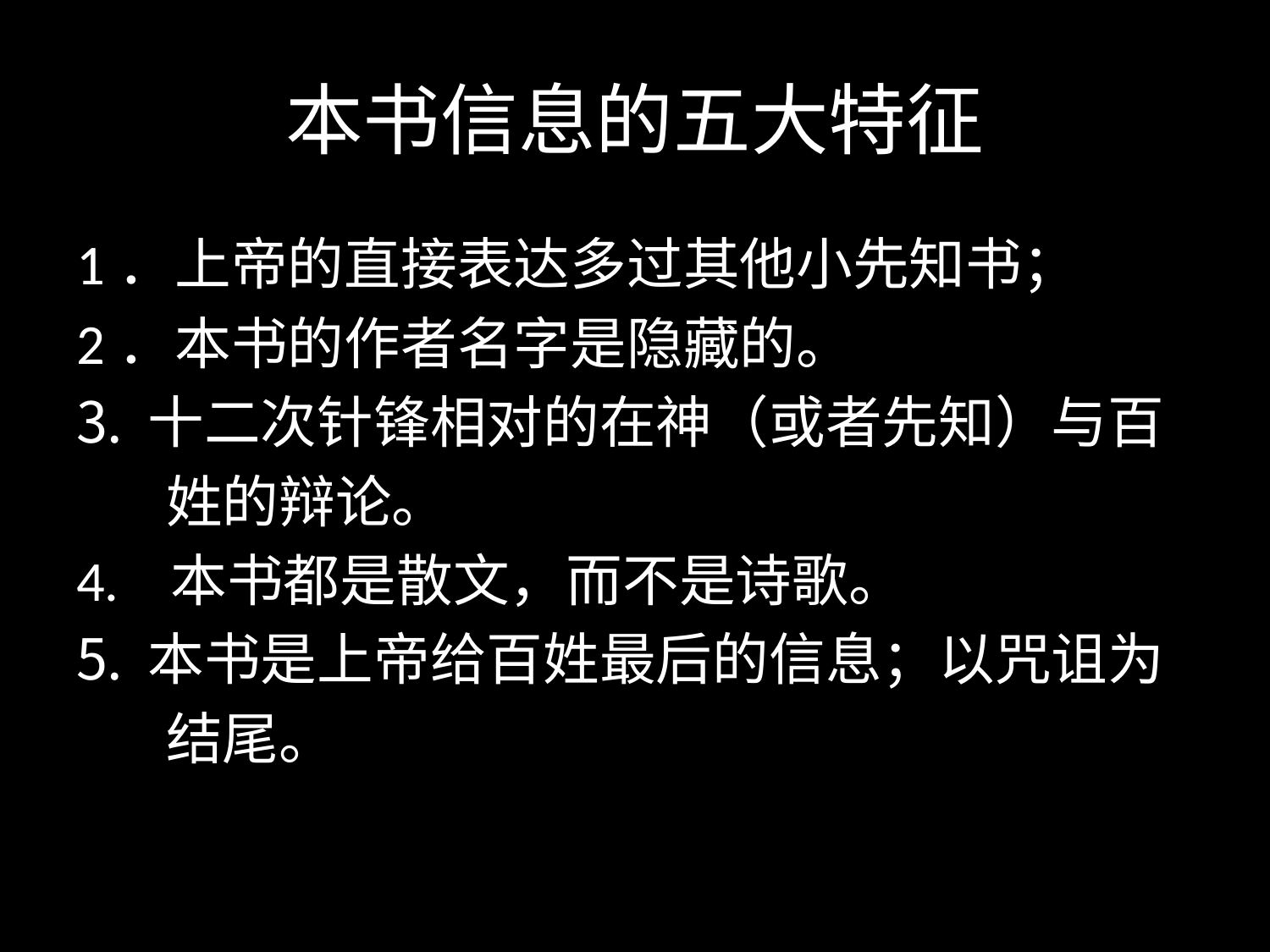

# 本书信息的五大特征
1．上帝的直接表达多过其他小先知书；
2．本书的作者名字是隐藏的。
十二次针锋相对的在神（或者先知）与百
      姓的辩论。
4.   本书都是散文，而不是诗歌。
本书是上帝给百姓最后的信息；以咒诅为
      结尾。